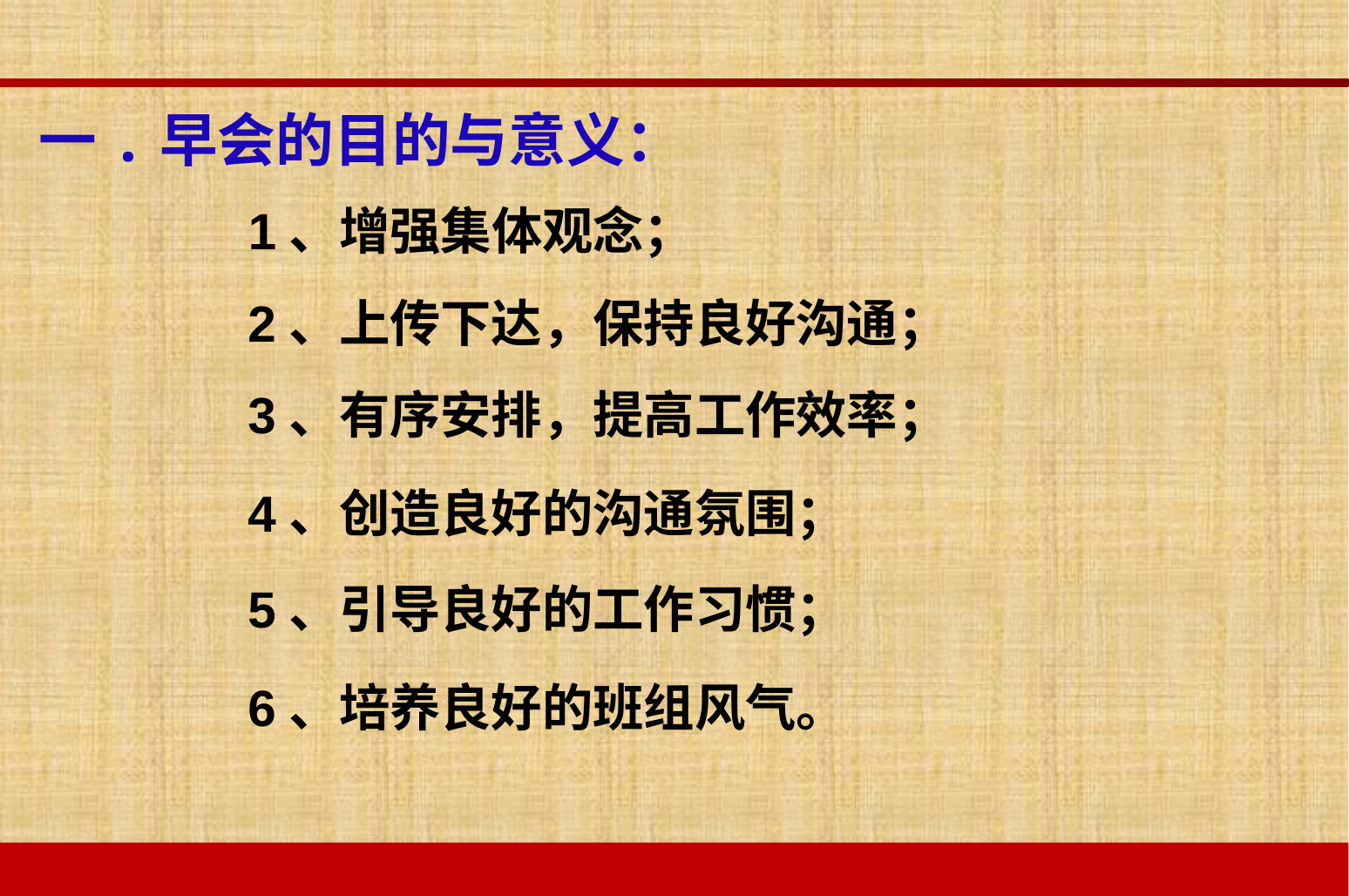

# 一.早会的目的与意义：
1、增强集体观念；
2、上传下达，保持良好沟通；
3、有序安排，提高工作效率；
4、创造良好的沟通氛围；
5、引导良好的工作习惯；
6、培养良好的班组风气。